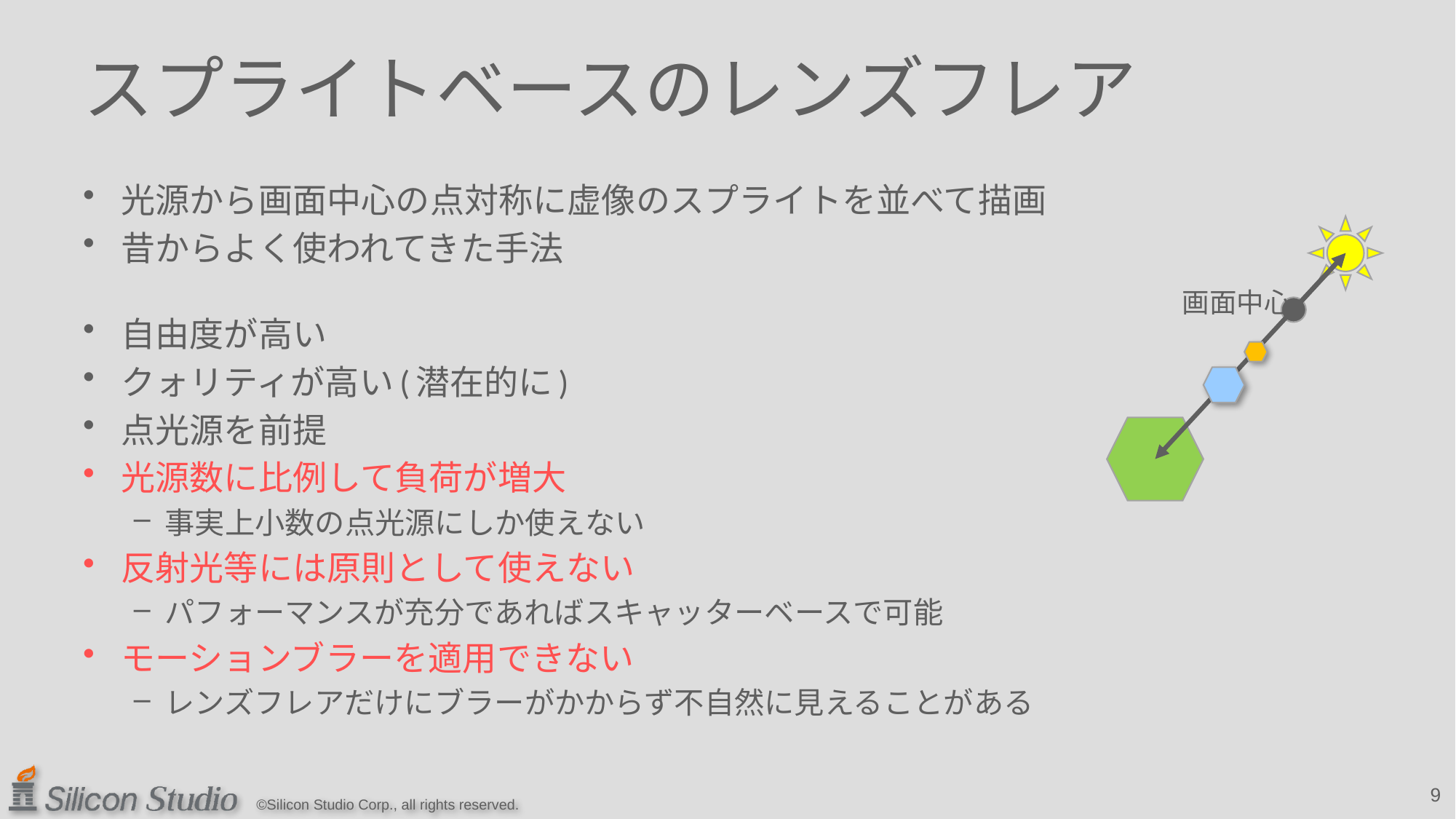

# スプライトベースのレンズフレア
光源から画面中心の点対称に虚像のスプライトを並べて描画
昔からよく使われてきた手法

自由度が高い
クォリティが高い(潜在的に)
点光源を前提
光源数に比例して負荷が増大
事実上小数の点光源にしか使えない
反射光等には原則として使えない
パフォーマンスが充分であればスキャッターベースで可能
モーションブラーを適用できない
レンズフレアだけにブラーがかからず不自然に見えることがある

画面中心

9